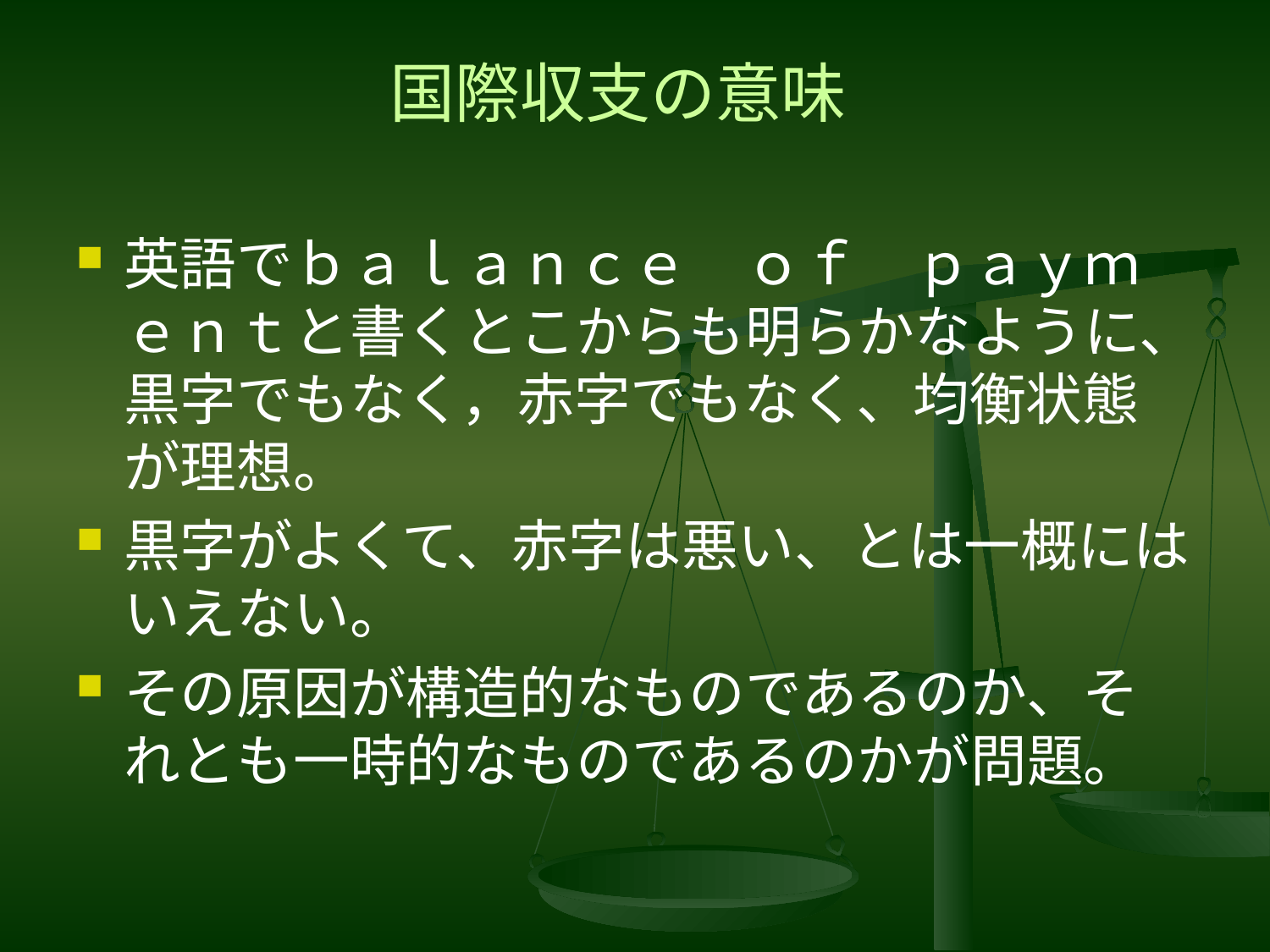

# 国際収支の意味
英語でｂａｌａｎｃｅ　ｏｆ　ｐａｙｍｅｎｔと書くとこからも明らかなように、黒字でもなく，赤字でもなく、均衡状態が理想。
黒字がよくて、赤字は悪い、とは一概にはいえない。
その原因が構造的なものであるのか、それとも一時的なものであるのかが問題。